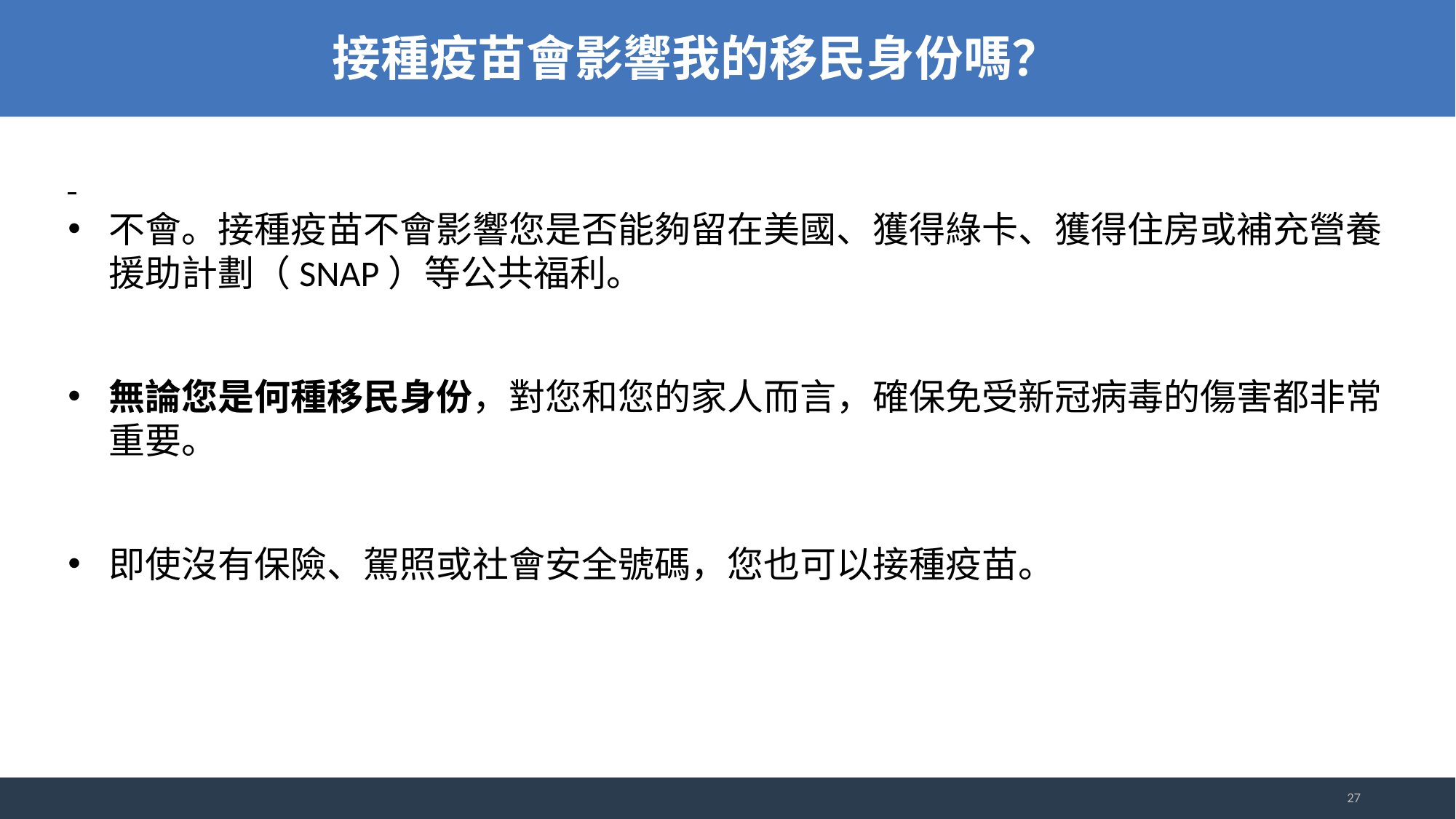

接種疫苗會影響我的移民身份嗎？

不會。接種疫苗不會影響您是否能夠留在美國、獲得綠卡、獲得住房或補充營養援助計劃（SNAP）等公共福利。

無論您是何種移民身份，對您和您的家人而言，確保免受新冠病毒的傷害都非常重要。

即使沒有保險、駕照或社會安全號碼，您也可以接種疫苗。
27